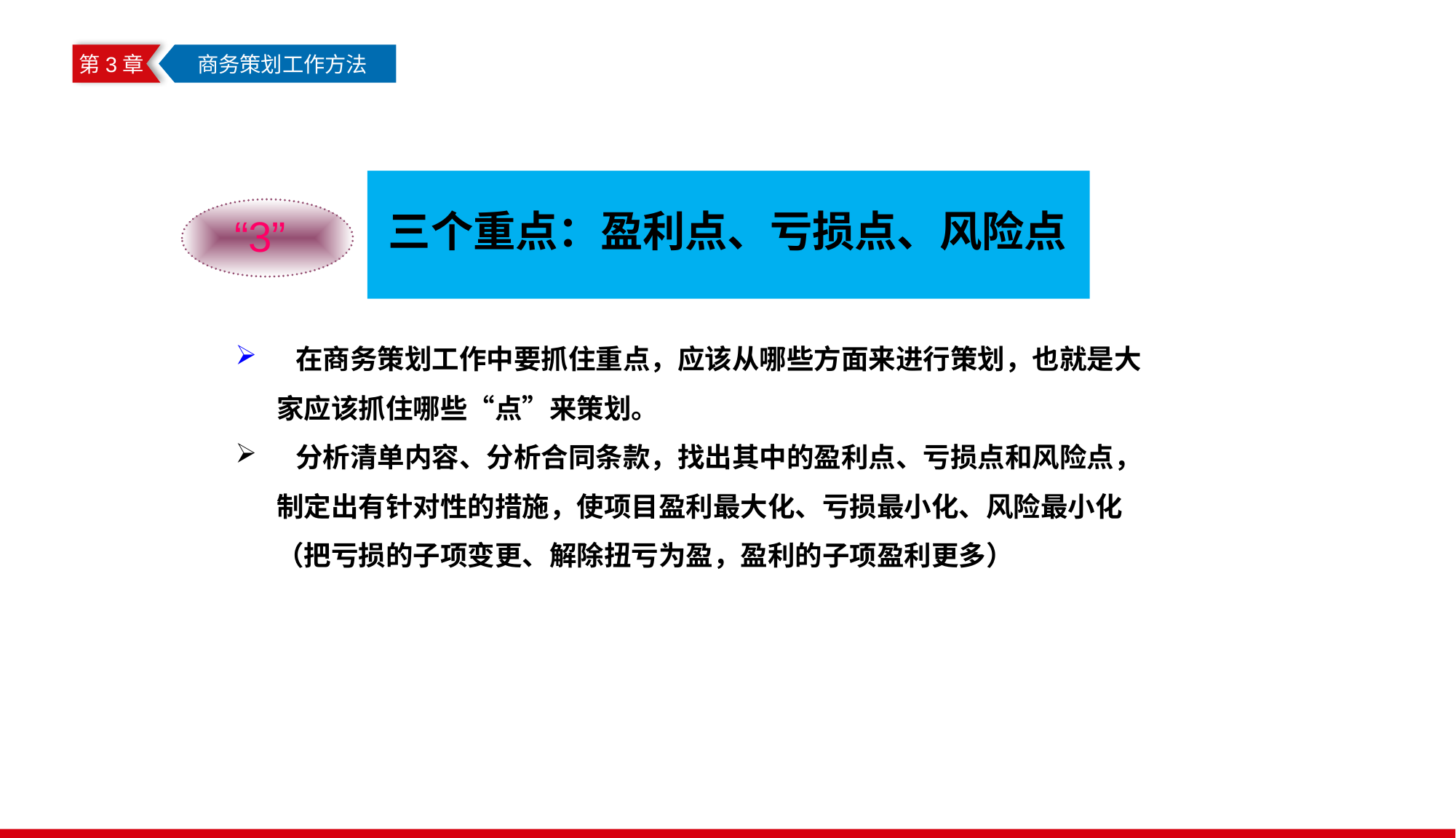

第3章
    商务策划工作方法

三个重点：盈利点、亏损点、风险点

“3”

  在商务策划工作中要抓住重点，应该从哪些方面来进行策划，也就是大家应该抓住哪些“点”来策划。
  分析清单内容、分析合同条款，找出其中的盈利点、亏损点和风险点，制定出有针对性的措施，使项目盈利最大化、亏损最小化、风险最小化（把亏损的子项变更、解除扭亏为盈，盈利的子项盈利更多）